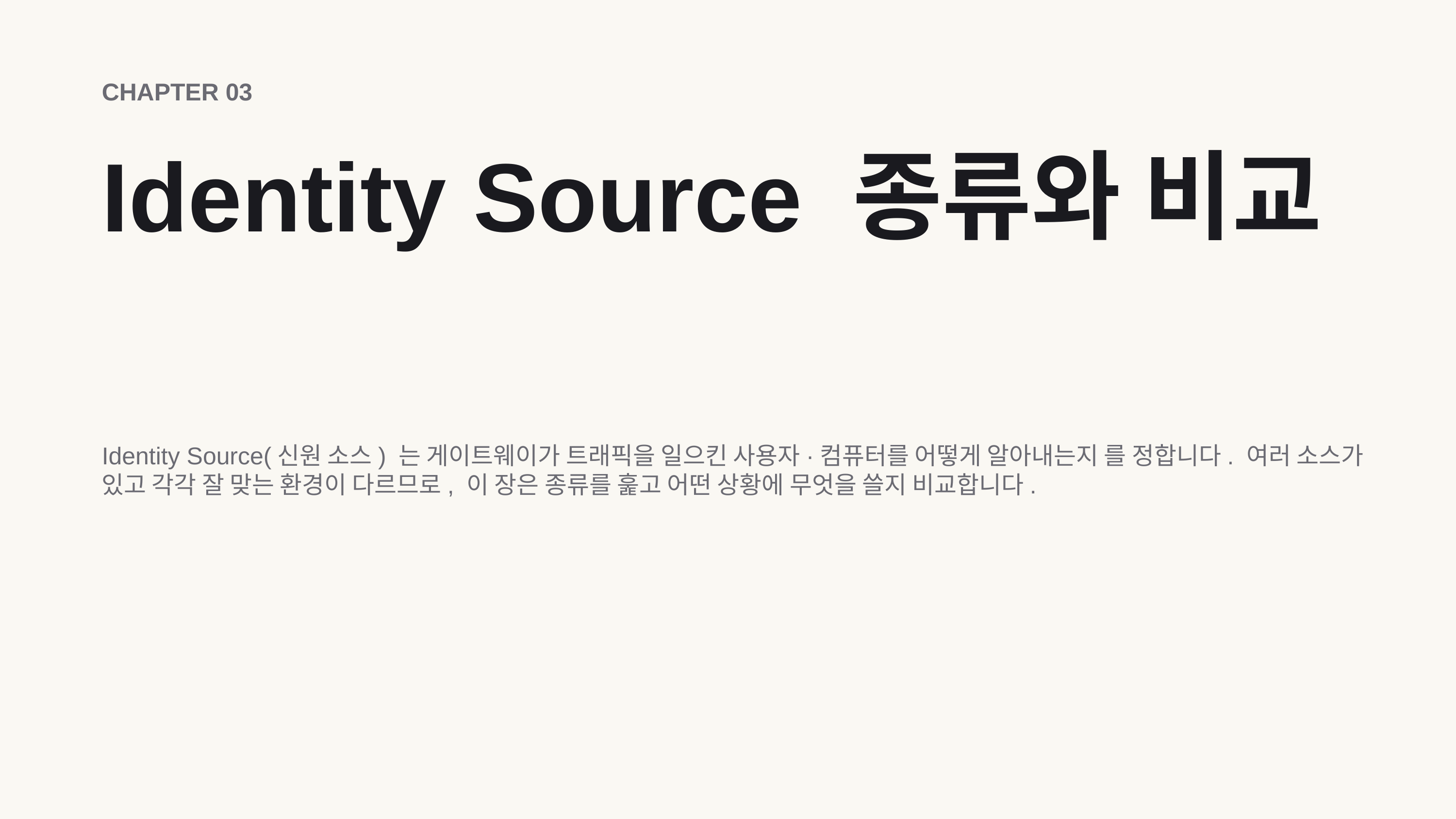

CHAPTER 03
Identity Source 종류와 비교
Identity Source(신원 소스) 는 게이트웨이가 트래픽을 일으킨 사용자·컴퓨터를 어떻게 알아내는지 를 정합니다. 여러 소스가 있고 각각 잘 맞는 환경이 다르므로, 이 장은 종류를 훑고 어떤 상황에 무엇을 쓸지 비교합니다.